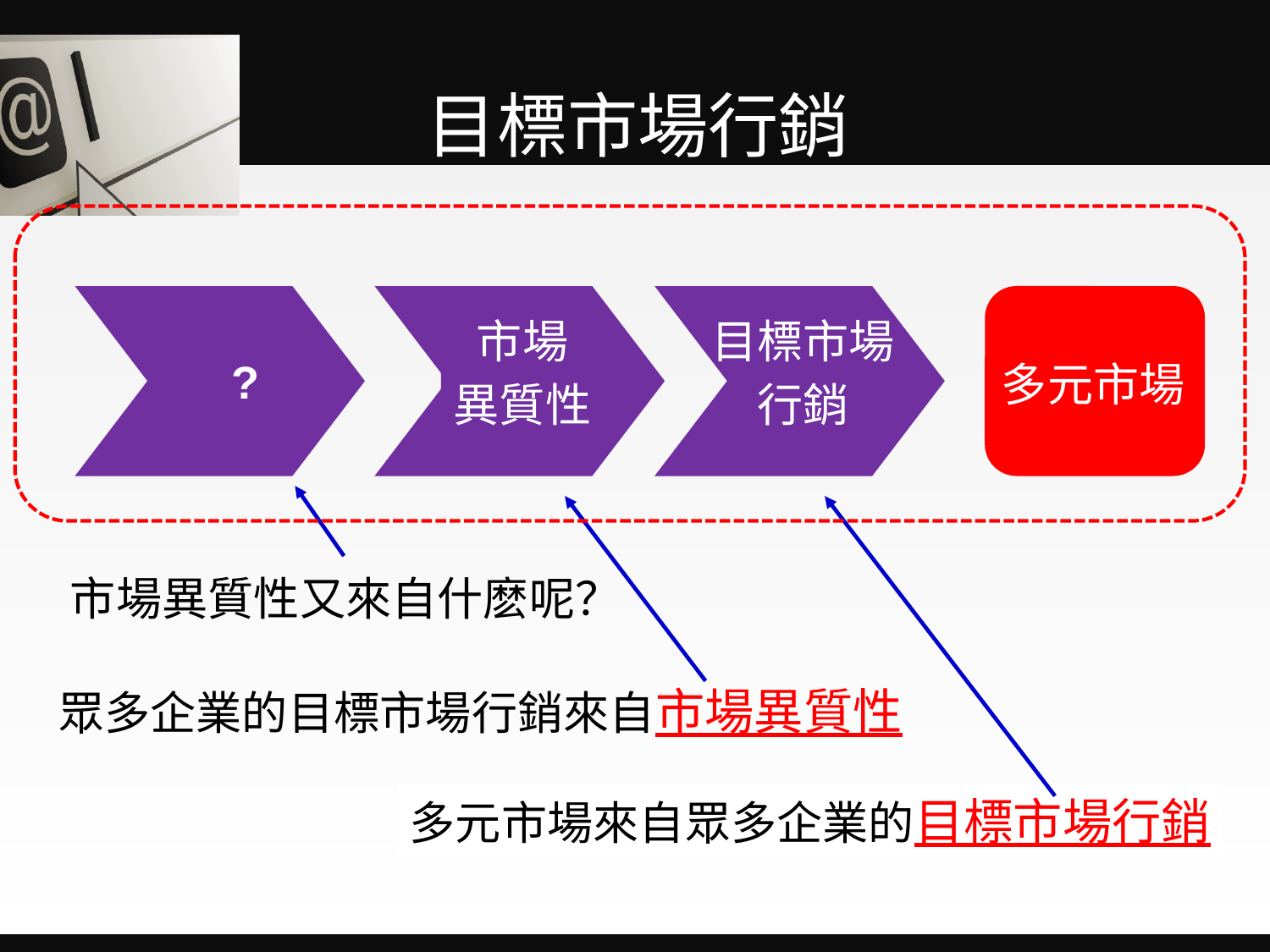

# 目標市場行銷

    ?

市場
異質性

目標市場
行銷

多元市場

市場異質性又來自什麽呢？
眾多企業的目標市場行銷來自市場異質性
多元市場來自眾多企業的目標市場行銷